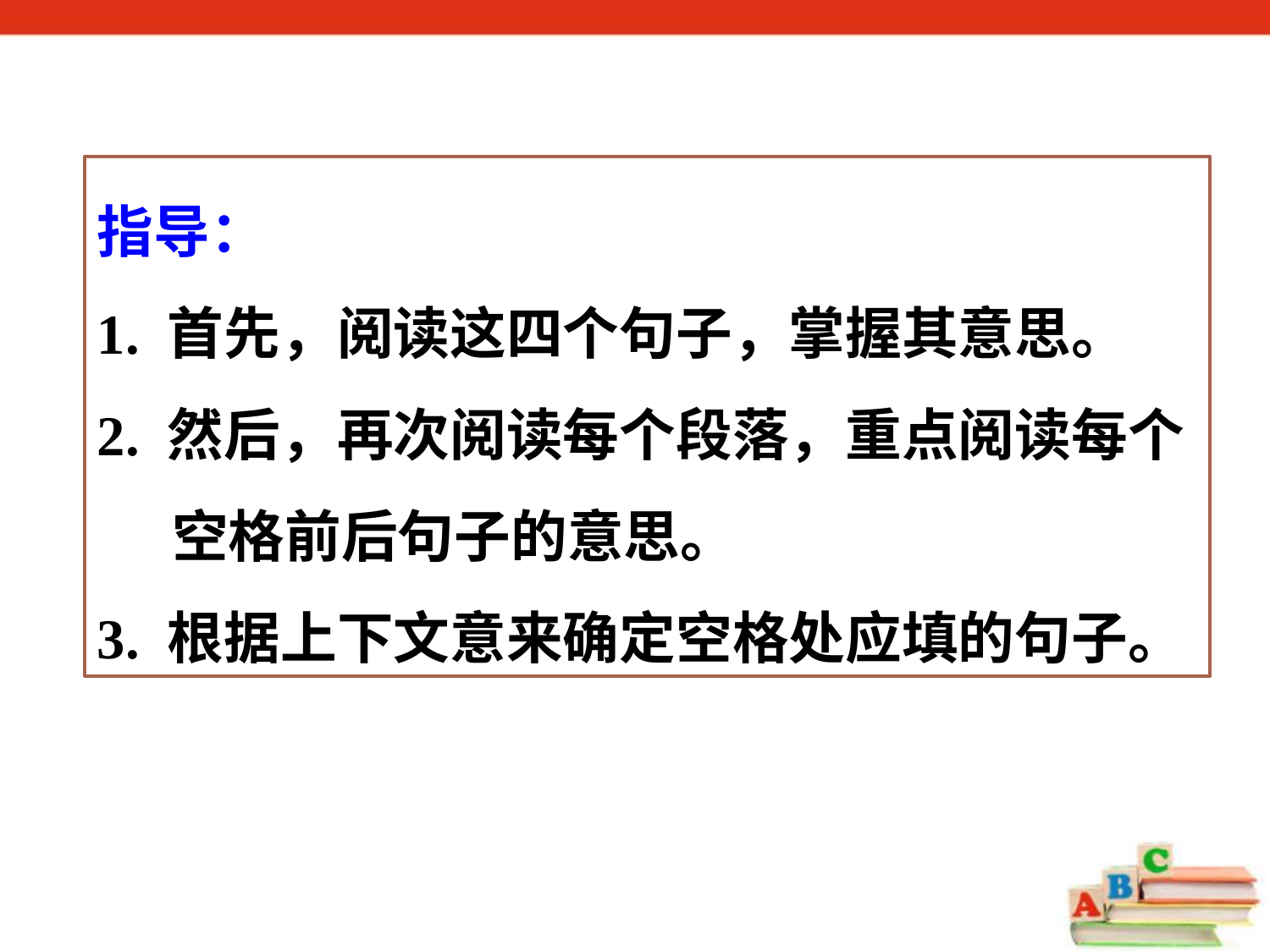

指导：
1. 首先，阅读这四个句子，掌握其意思。
2. 然后，再次阅读每个段落，重点阅读每个空格前后句子的意思。
3. 根据上下文意来确定空格处应填的句子。